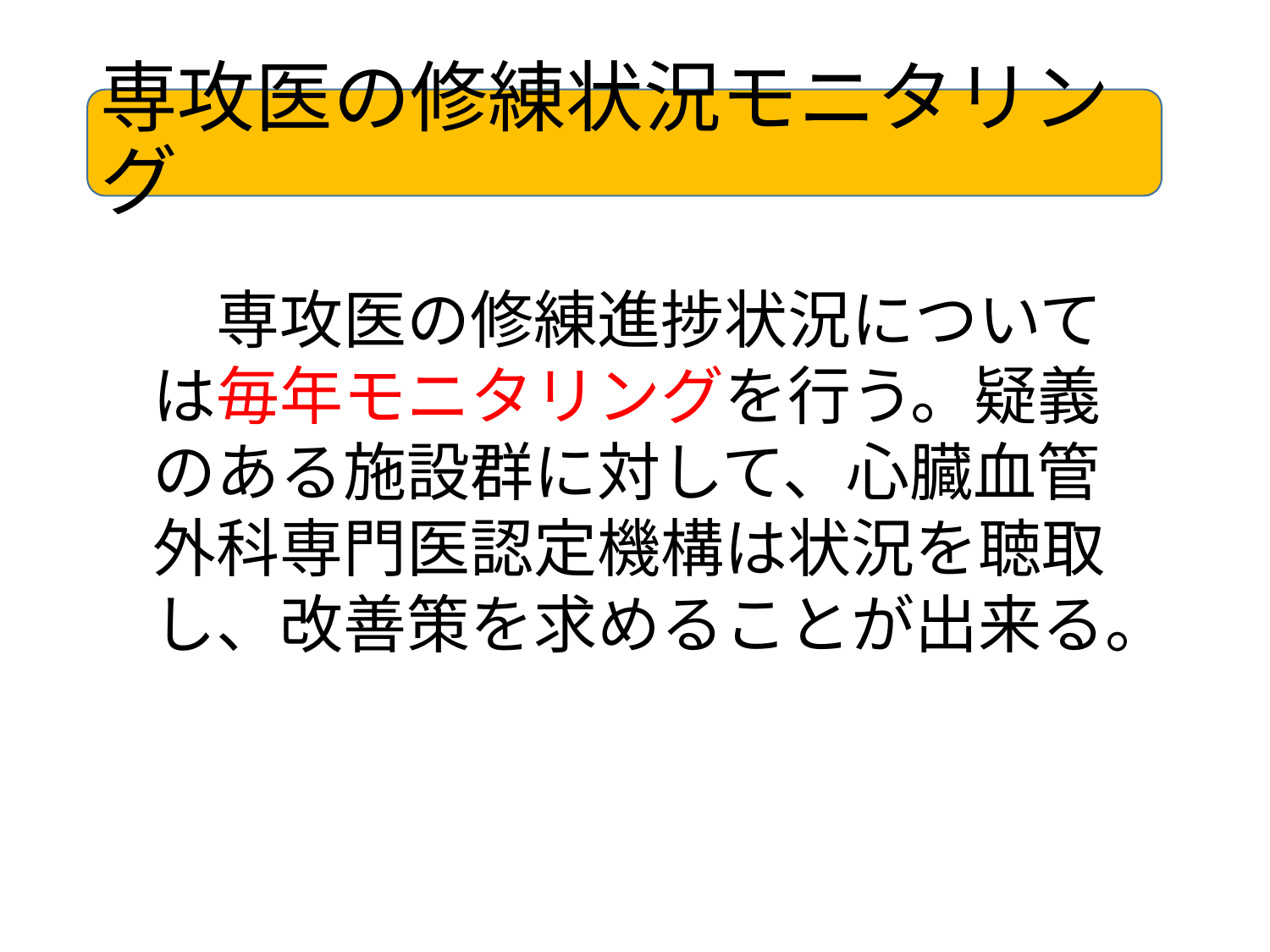

# 専攻医の修練状況モニタリング

　専攻医の修練進捗状況については毎年モニタリングを行う。疑義のある施設群に対して、心臓血管外科専門医認定機構は状況を聴取し、改善策を求めることが出来る。